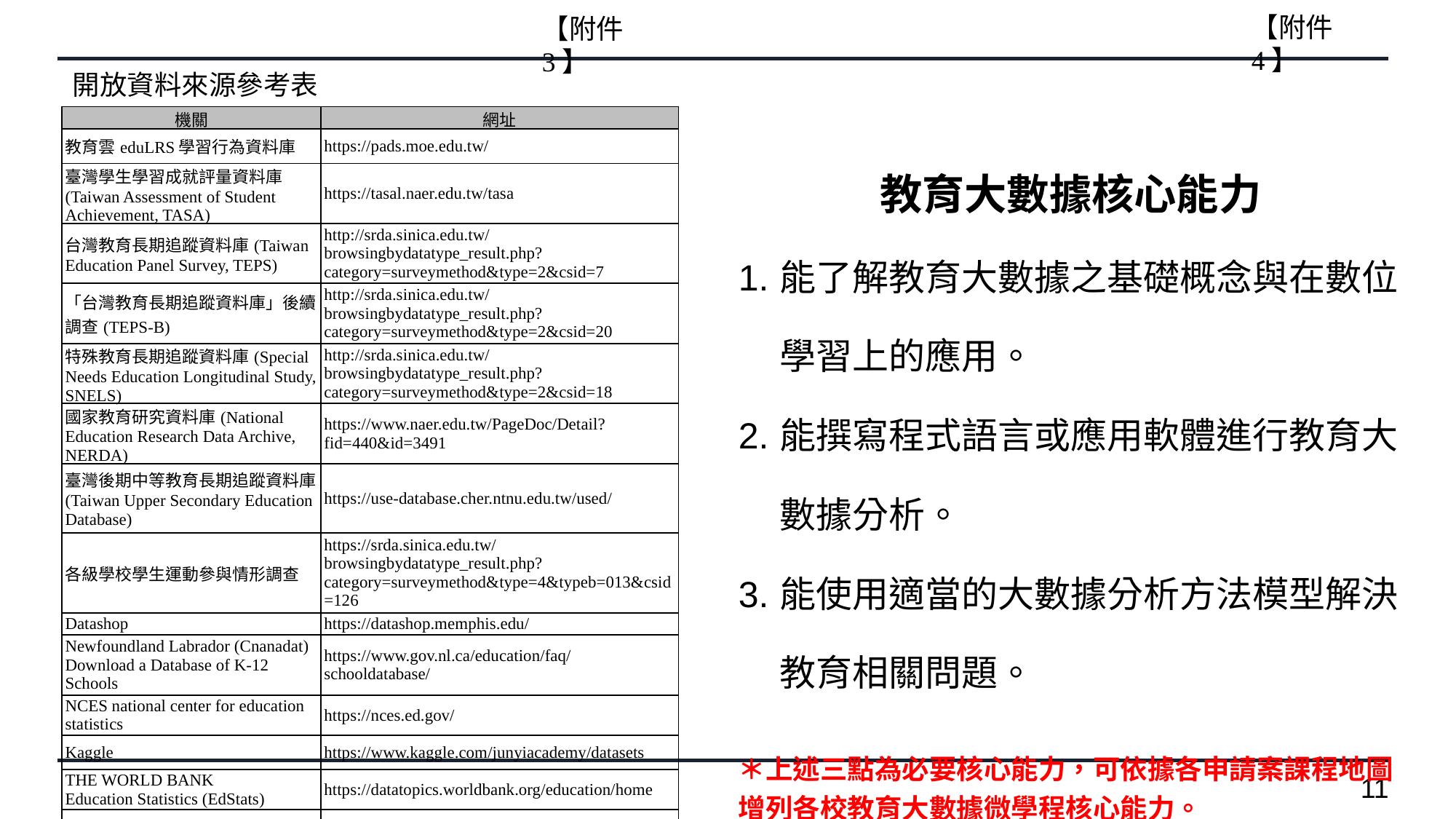

【附件4】
【附件3】
開放資料來源參考表
| 機關 | 網址 |
| --- | --- |
| 教育雲eduLRS學習行為資料庫 | https://pads.moe.edu.tw/ |
| 臺灣學生學習成就評量資料庫(Taiwan Assessment of Student Achievement, TASA) | https://tasal.naer.edu.tw/tasa |
| 台灣教育長期追蹤資料庫(Taiwan Education Panel Survey, TEPS) | http://srda.sinica.edu.tw/browsingbydatatype\_result.php?category=surveymethod&type=2&csid=7 |
| 「台灣教育長期追蹤資料庫」後續調查(TEPS-B) | http://srda.sinica.edu.tw/browsingbydatatype\_result.php?category=surveymethod&type=2&csid=20 |
| 特殊教育長期追蹤資料庫(Special Needs Education Longitudinal Study, SNELS) | http://srda.sinica.edu.tw/browsingbydatatype\_result.php?category=surveymethod&type=2&csid=18 |
| 國家教育研究資料庫(National Education Research Data Archive, NERDA) | https://www.naer.edu.tw/PageDoc/Detail?fid=440&id=3491 |
| 臺灣後期中等教育長期追蹤資料庫(Taiwan Upper Secondary Education Database) | https://use-database.cher.ntnu.edu.tw/used/ |
| 各級學校學生運動參與情形調查 | https://srda.sinica.edu.tw/browsingbydatatype\_result.php?category=surveymethod&type=4&typeb=013&csid=126 |
| Datashop | https://datashop.memphis.edu/ |
| Newfoundland Labrador (Cnanadat) Download a Database of K-12 Schools | https://www.gov.nl.ca/education/faq/schooldatabase/ |
| NCES national center for education statistics | https://nces.ed.gov/ |
| Kaggle | https://www.kaggle.com/junyiacademy/datasets |
| THE WORLD BANK Education Statistics (EdStats) | https://datatopics.worldbank.org/education/home |
| California Department of Education | https://www.cde.ca.gov/ds/ad/downloadabledata.asp |
| 教育大數據核心能力 能了解教育大數據之基礎概念與在數位學習上的應用。 能撰寫程式語言或應用軟體進行教育大數據分析。 能使用適當的大數據分析方法模型解決教育相關問題。 ＊上述三點為必要核心能力，可依據各申請案課程地圖增列各校教育大數據微學程核心能力。 |
| --- |
11